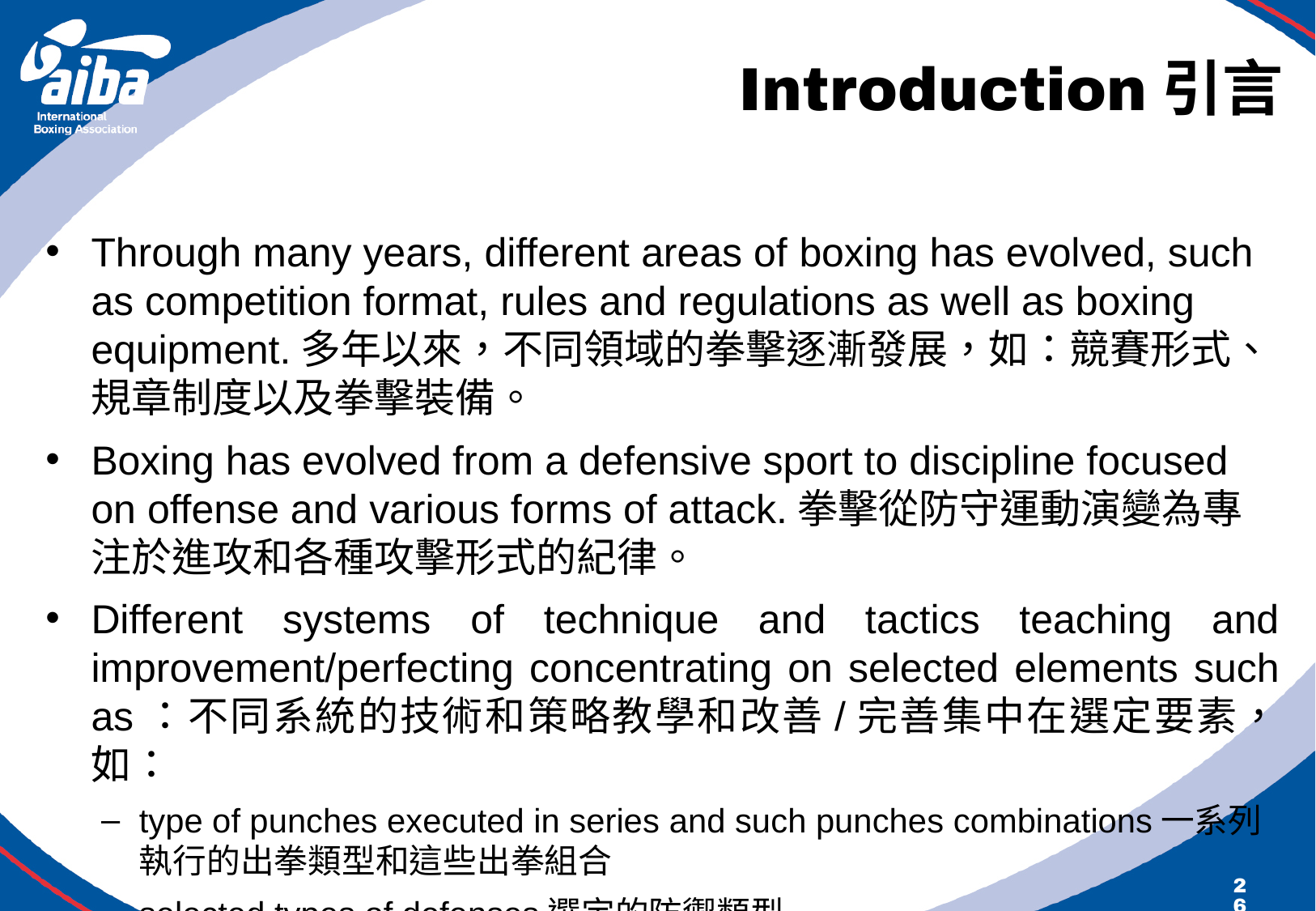

# Introduction引言

Through many years, different areas of boxing has evolved, such as competition format, rules and regulations as well as boxing equipment.多年以來，不同領域的拳擊逐漸發展，如：競賽形式、規章制度以及拳擊裝備。
Boxing has evolved from a defensive sport to discipline focused on offense and various forms of attack.拳擊從防守運動演變為專注於進攻和各種攻擊形式的紀律。
Different systems of technique and tactics teaching and improvement/perfecting concentrating on selected elements such as：不同系統的技術和策略教學和改善/完善集中在選定要素，如：
type of punches executed in series and such punches combinations一系列執行的出拳類型和這些出拳組合
selected types of defenses選定的防禦類型

267